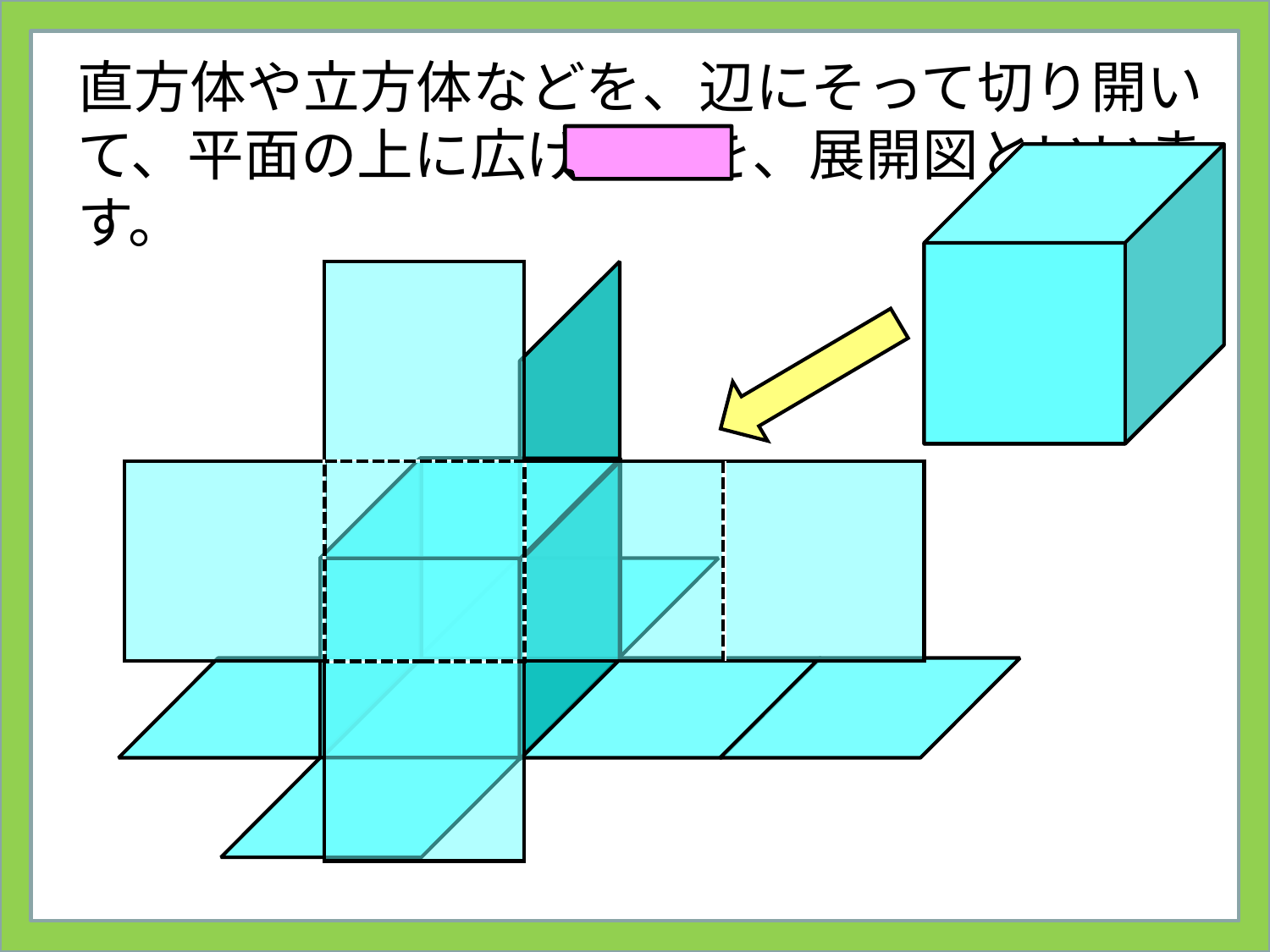

直方体や立方体などを、辺にそって切り開いて、平面の上に広げた図を、展開図といいます。